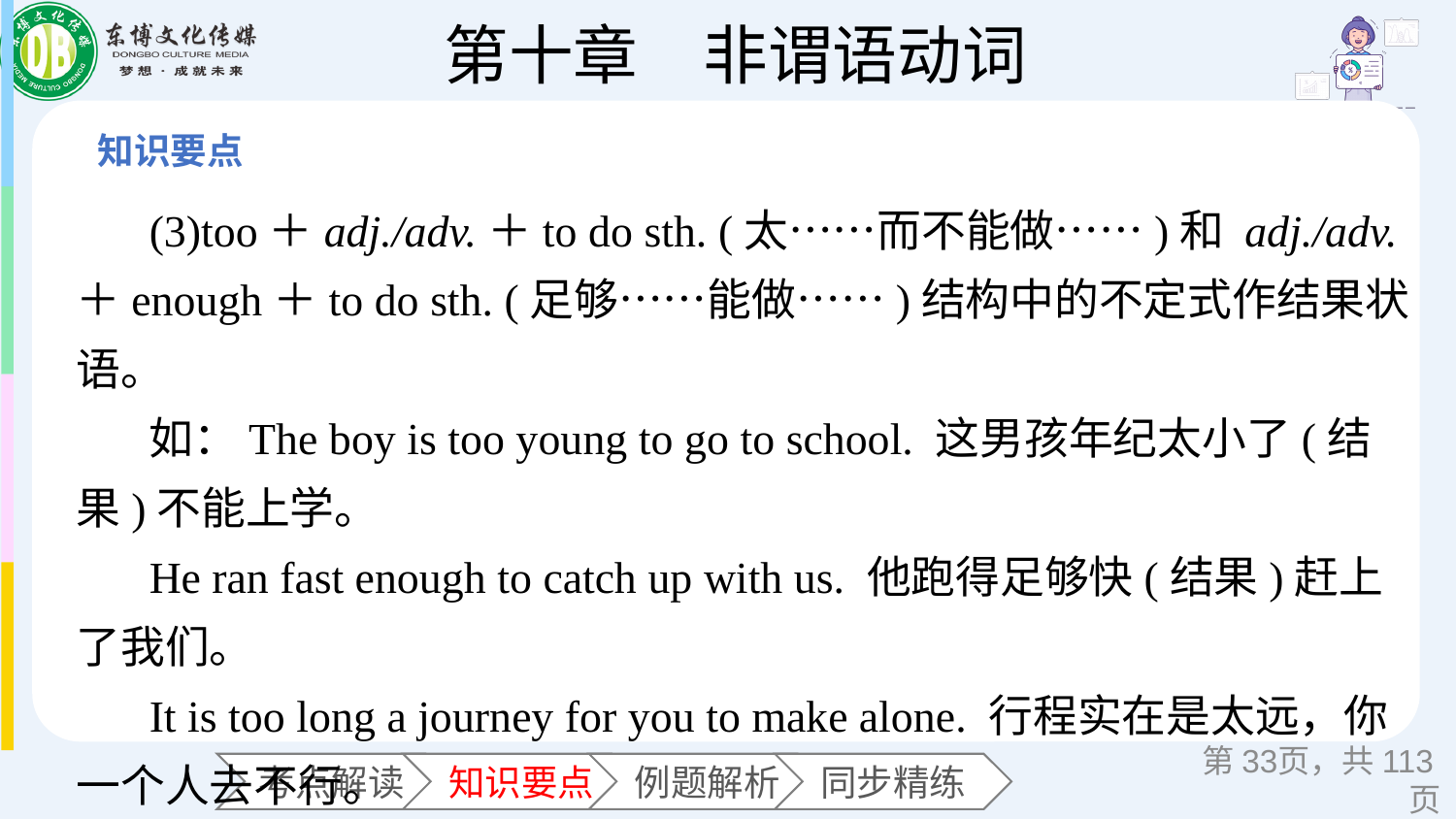

(3)too＋adj./adv.＋to do sth. (太……而不能做……)和 adj./adv.＋enough＋to do sth. (足够……能做……)结构中的不定式作结果状语。
如：The boy is too young to go to school. 这男孩年纪太小了(结果)不能上学。
He ran fast enough to catch up with us. 他跑得足够快(结果)赶上了我们。
It is too long a journey for you to make alone. 行程实在是太远，你一个人去不行。
第33页，共113页